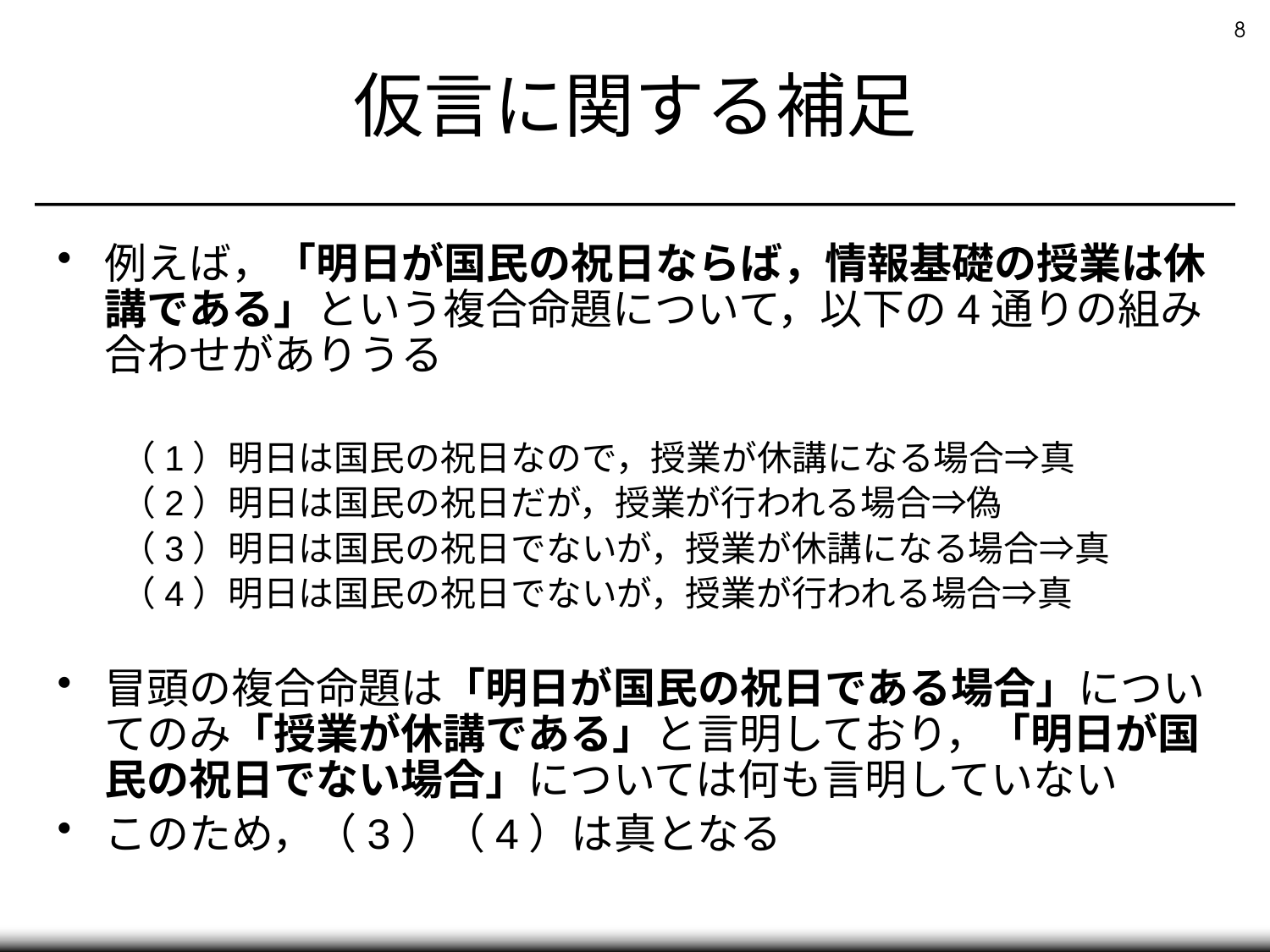

# 仮言に関する補足
例えば，「明日が国民の祝日ならば，情報基礎の授業は休講である」という複合命題について，以下の4通りの組み合わせがありうる

（1）明日は国民の祝日なので，授業が休講になる場合⇒真
（2）明日は国民の祝日だが，授業が行われる場合⇒偽
（3）明日は国民の祝日でないが，授業が休講になる場合⇒真
（4）明日は国民の祝日でないが，授業が行われる場合⇒真

冒頭の複合命題は「明日が国民の祝日である場合」についてのみ「授業が休講である」と言明しており，「明日が国民の祝日でない場合」については何も言明していない
このため，（3）（4）は真となる